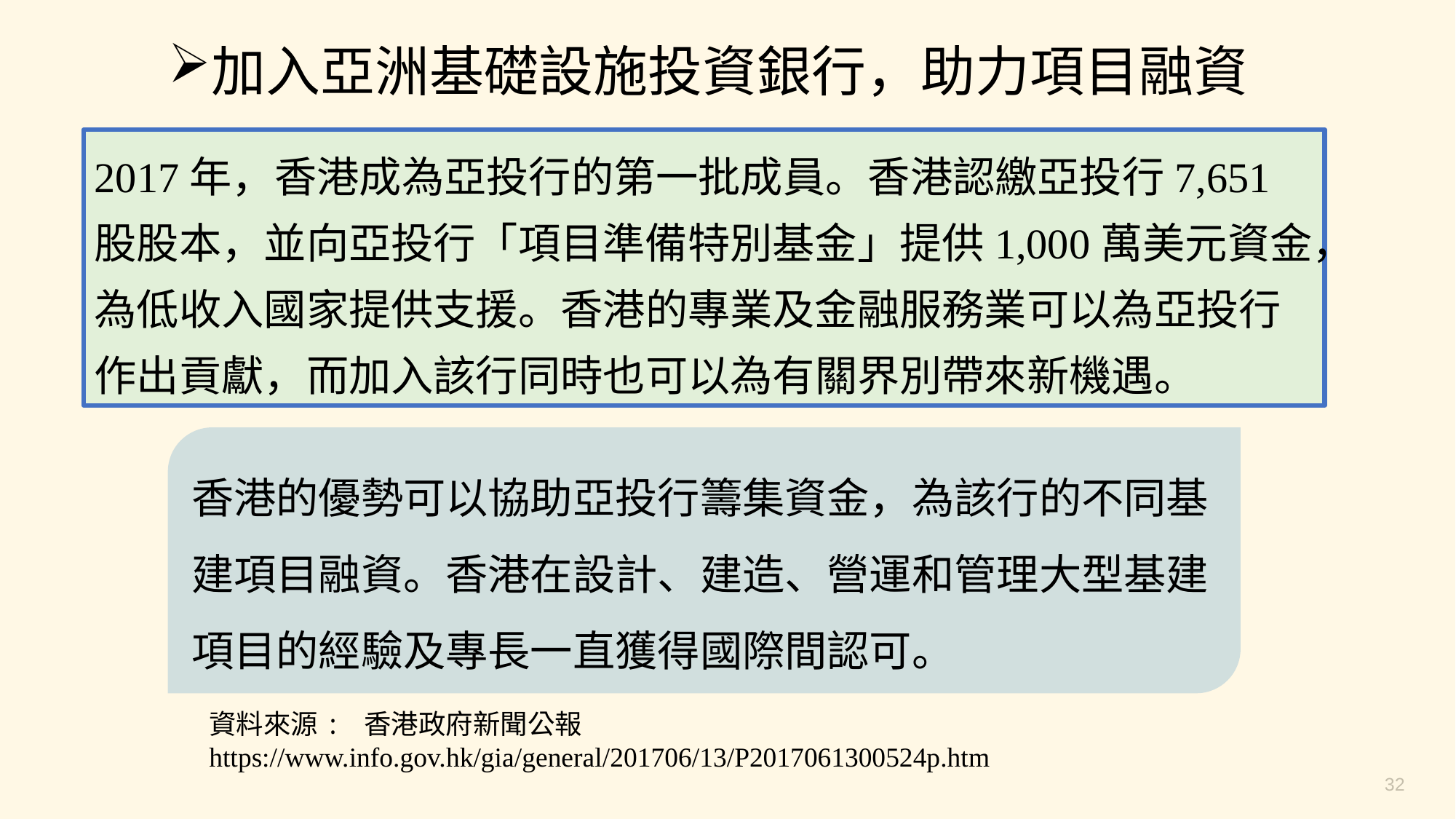

加入亞洲基礎設施投資銀行，助力項目融資
2017年，香港成為亞投行的第一批成員。香港認繳亞投行7,651股股本，並向亞投行「項目準備特別基金」提供1,000萬美元資金，為低收入國家提供支援。香港的專業及金融服務業可以為亞投行作出貢獻，而加入該行同時也可以為有關界別帶來新機遇。
香港的優勢可以協助亞投行籌集資金，為該行的不同基建項目融資。香港在設計、建造、營運和管理大型基建項目的經驗及專長一直獲得國際間認可。
資料來源: 香港政府新聞公報 https://www.info.gov.hk/gia/general/201706/13/P2017061300524p.htm